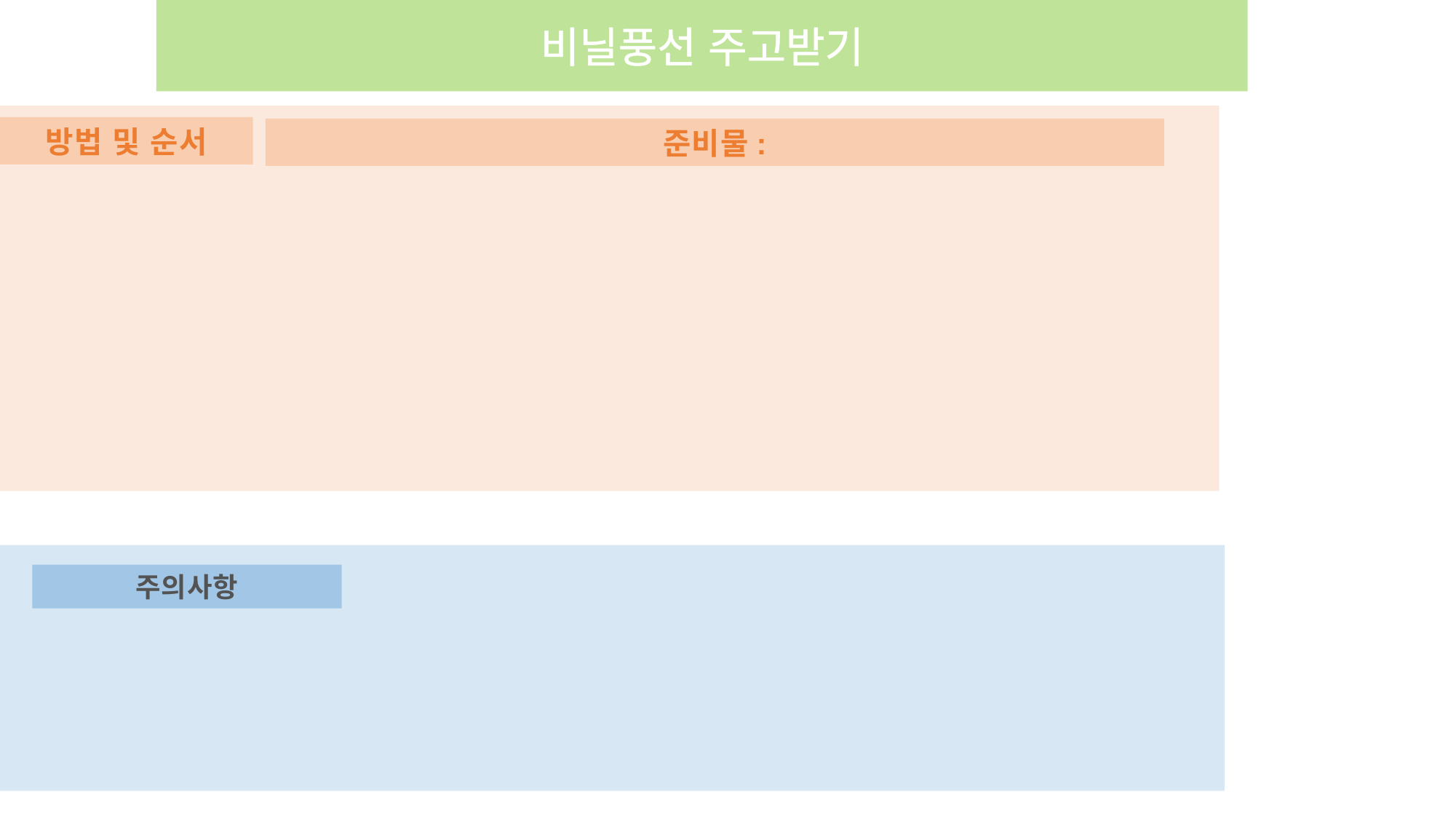

비닐풍선 주고받기

방법 및 순서
준비물:

주의사항